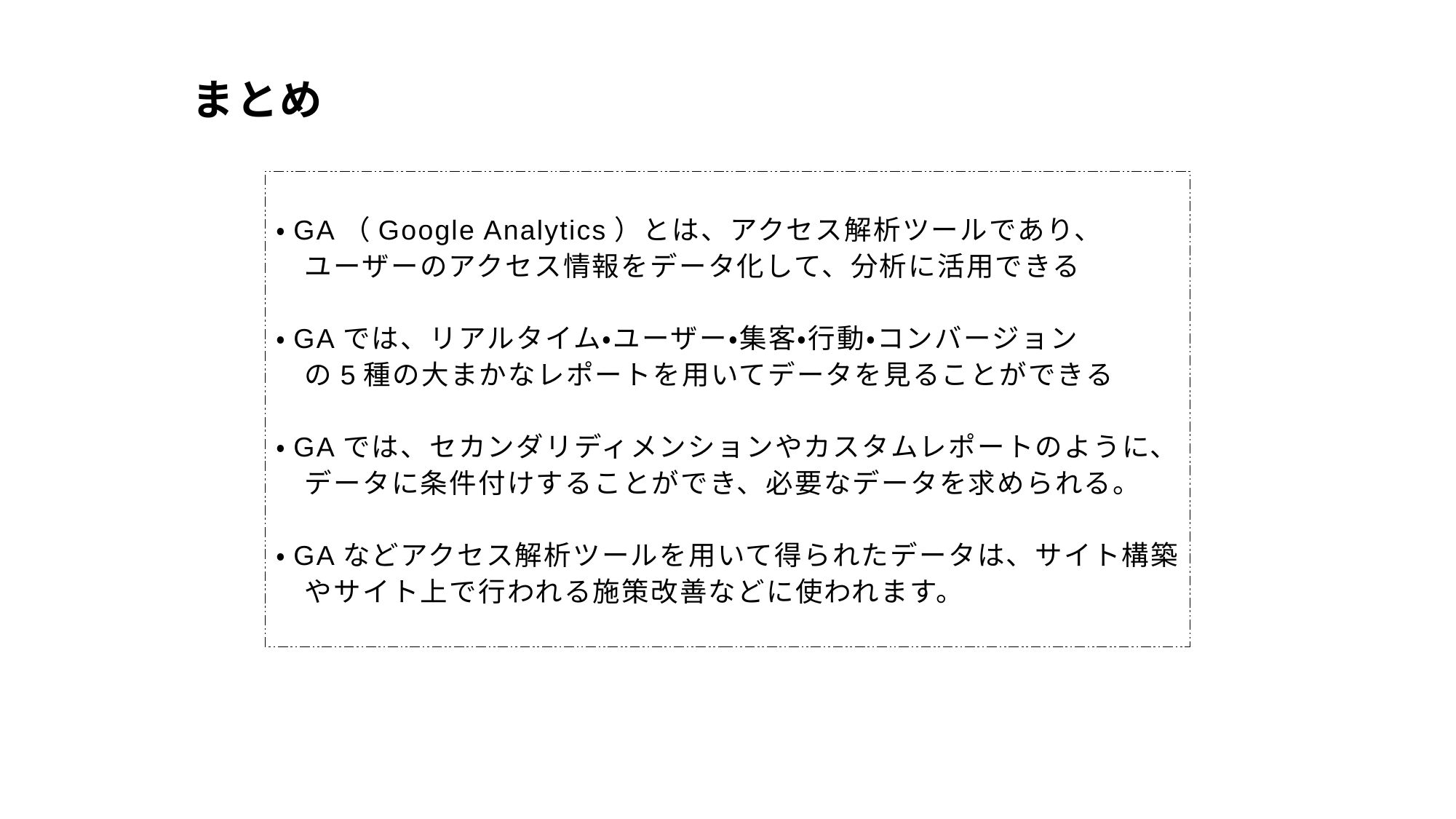

まとめ

・GA（Google Analytics）とは、アクセス解析ツールであり、
　ユーザーのアクセス情報をデータ化して、分析に活用できる

・GAでは、リアルタイム・ユーザー・集客・行動・コンバージョン
　の5種の大まかなレポートを用いてデータを見ることができる

・GAでは、セカンダリディメンションやカスタムレポートのように、
　データに条件付けすることができ、必要なデータを求められる。

・GAなどアクセス解析ツールを用いて得られたデータは、サイト構築
　やサイト上で行われる施策改善などに使われます。